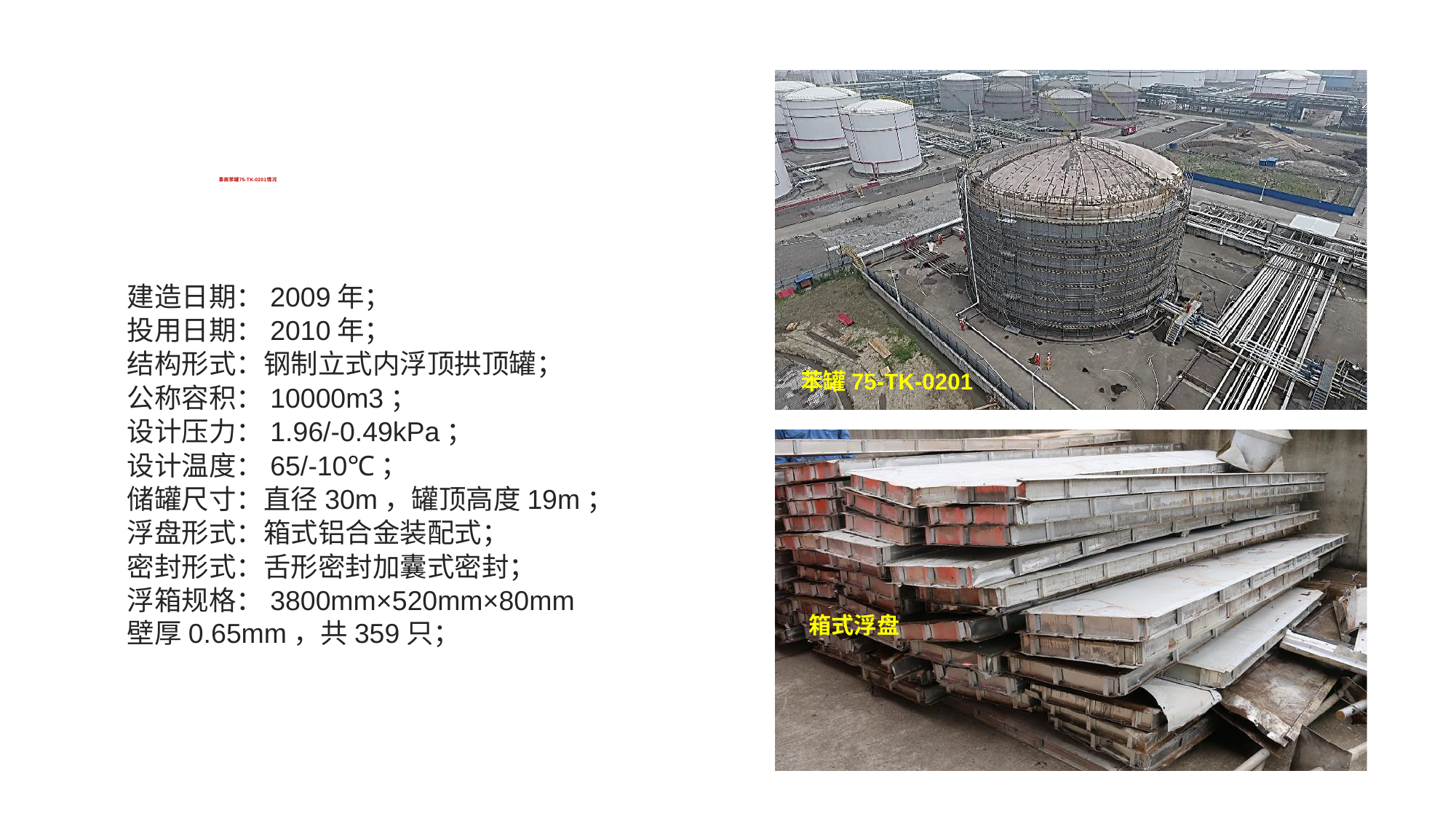

# 事故苯罐75-TK-0201情况

建造日期：2009年；
投用日期：2010年；
结构形式：钢制立式内浮顶拱顶罐；
公称容积：10000m3；
设计压力：1.96/-0.49kPa；
设计温度：65/-10℃；
储罐尺寸：直径30m，罐顶高度19m；
浮盘形式：箱式铝合金装配式；
密封形式：舌形密封加囊式密封；
浮箱规格：3800mm×520mm×80mm
壁厚0.65mm，共359只；

苯罐75-TK-0201

箱式浮盘